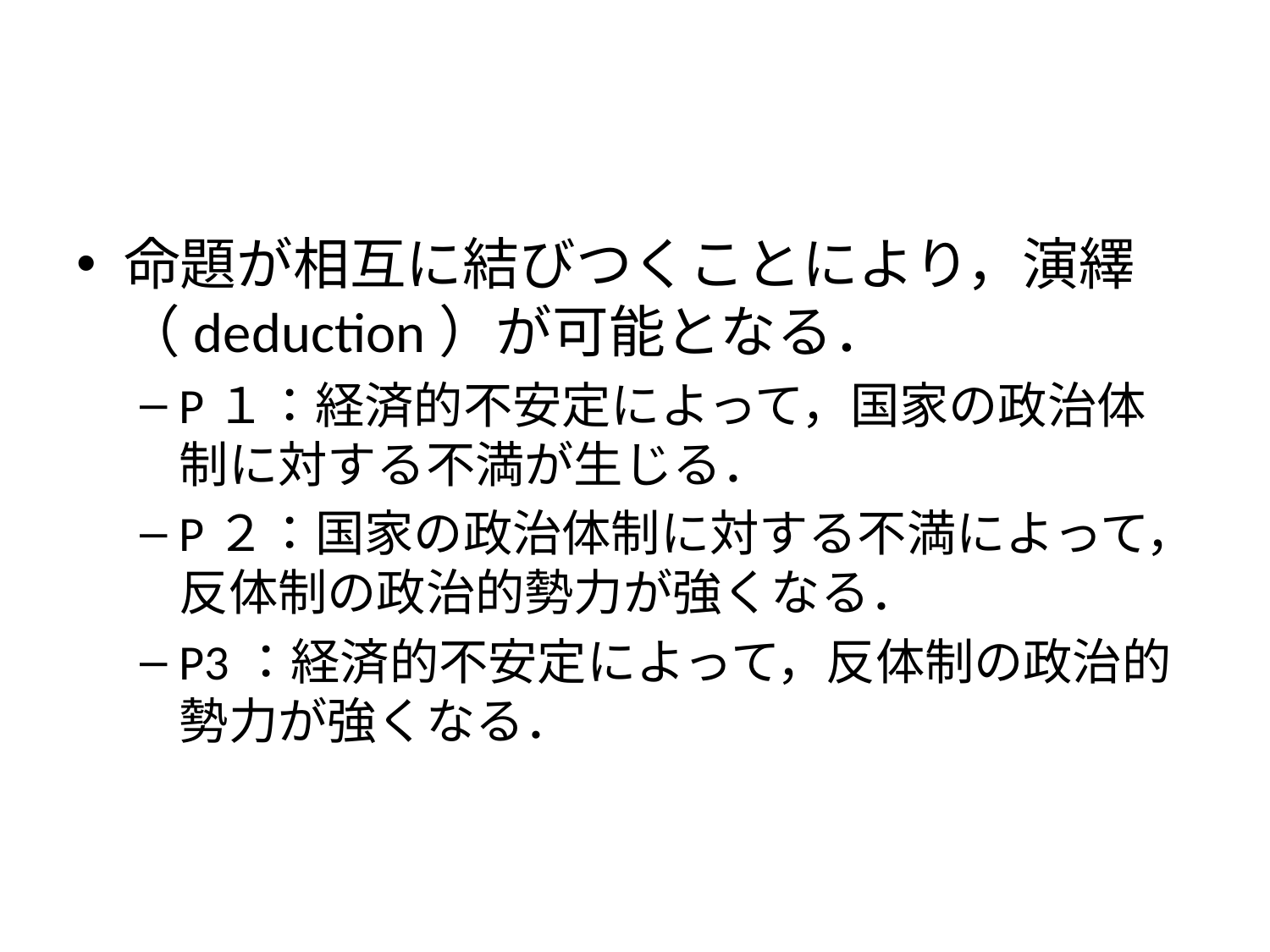

#
命題が相互に結びつくことにより，演繹（deduction）が可能となる．
P１：経済的不安定によって，国家の政治体制に対する不満が生じる．
P２：国家の政治体制に対する不満によって，反体制の政治的勢力が強くなる．
P3：経済的不安定によって，反体制の政治的勢力が強くなる．